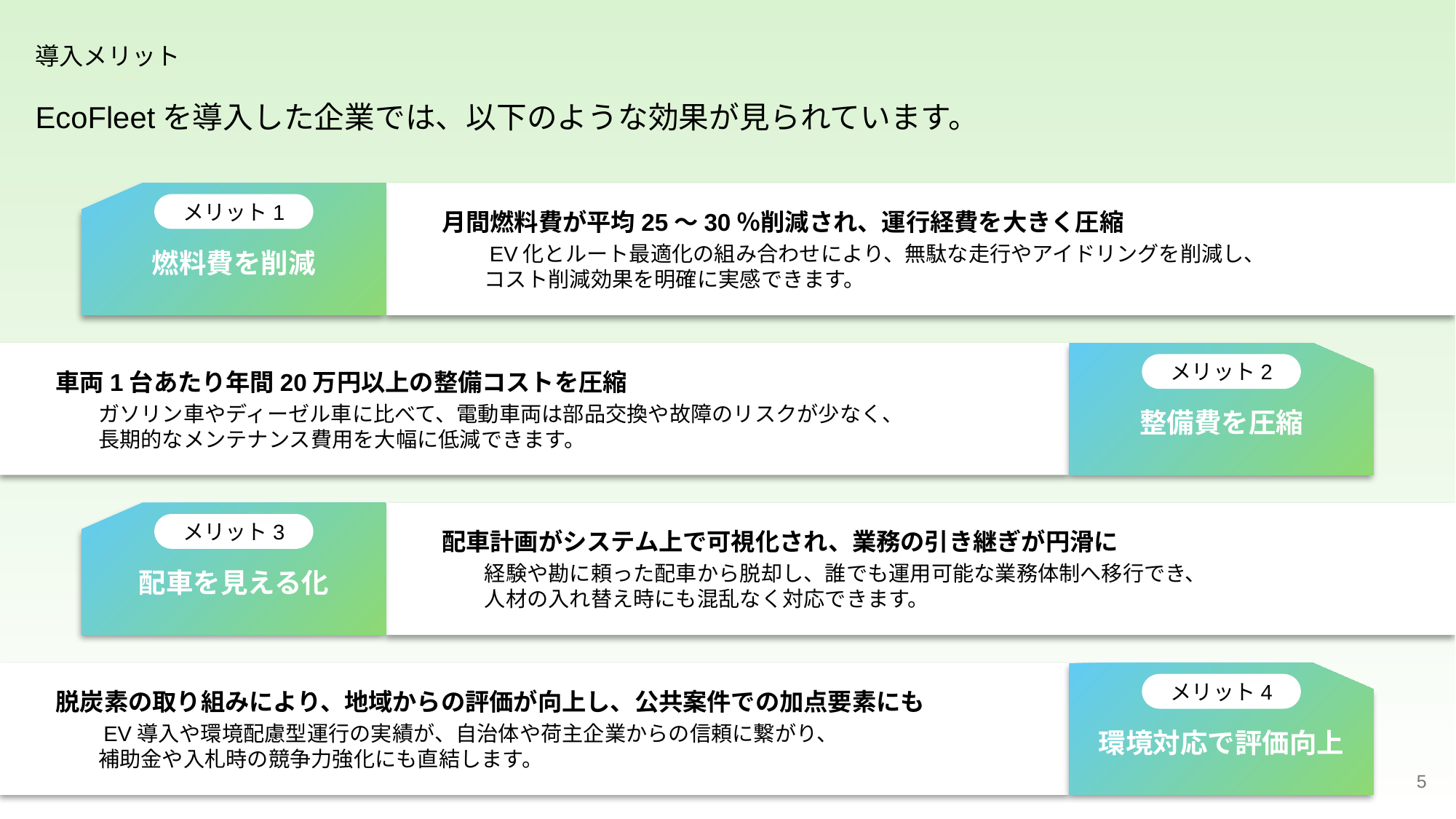

導入メリット
EcoFleetを導入した企業では、以下のような効果が見られています。
燃料費を削減
月間燃料費が平均25〜30％削減され、運行経費を大きく圧縮
　　EV化とルート最適化の組み合わせにより、無駄な走行やアイドリングを削減し、
　　コスト削減効果を明確に実感できます。
メリット1
車両1台あたり年間20万円以上の整備コストを圧縮
　　ガソリン車やディーゼル車に比べて、電動車両は部品交換や故障のリスクが少なく、
　　長期的なメンテナンス費用を大幅に低減できます。
整備費を圧縮
メリット2
配車を見える化
配車計画がシステム上で可視化され、業務の引き継ぎが円滑に
　　経験や勘に頼った配車から脱却し、誰でも運用可能な業務体制へ移行でき、
　　人材の入れ替え時にも混乱なく対応できます。
メリット3
脱炭素の取り組みにより、地域からの評価が向上し、公共案件での加点要素にも
　　EV導入や環境配慮型運行の実績が、自治体や荷主企業からの信頼に繋がり、
　　補助金や入札時の競争力強化にも直結します。
環境対応で評価向上
メリット4
5